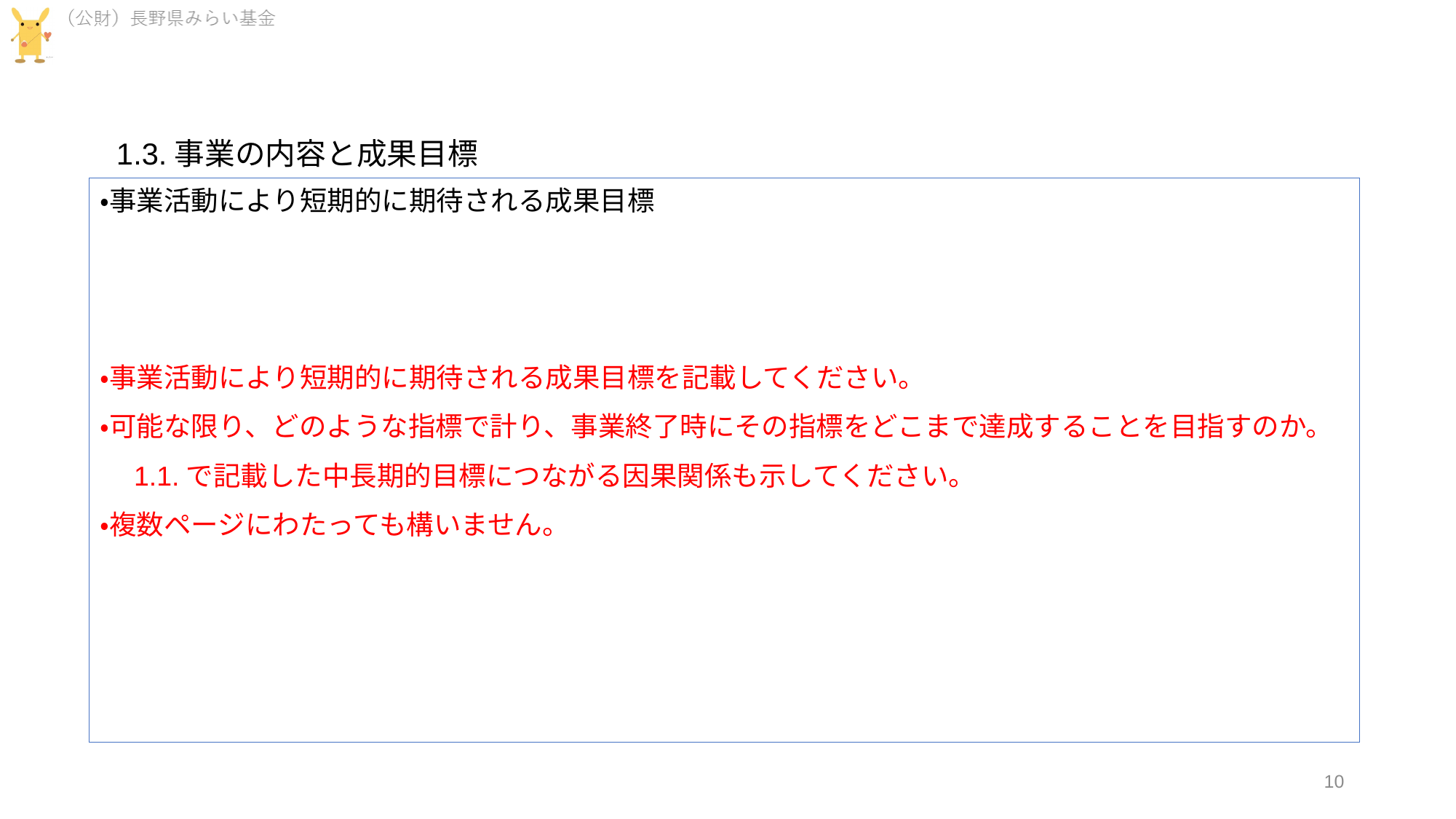

1.3.事業の内容と成果目標
・事業活動により短期的に期待される成果目標

・事業活動により短期的に期待される成果目標を記載してください。
・可能な限り、どのような指標で計り、事業終了時にその指標をどこまで達成することを目指すのか。
　1.1.で記載した中長期的目標につながる因果関係も示してください。
・複数ページにわたっても構いません。

10